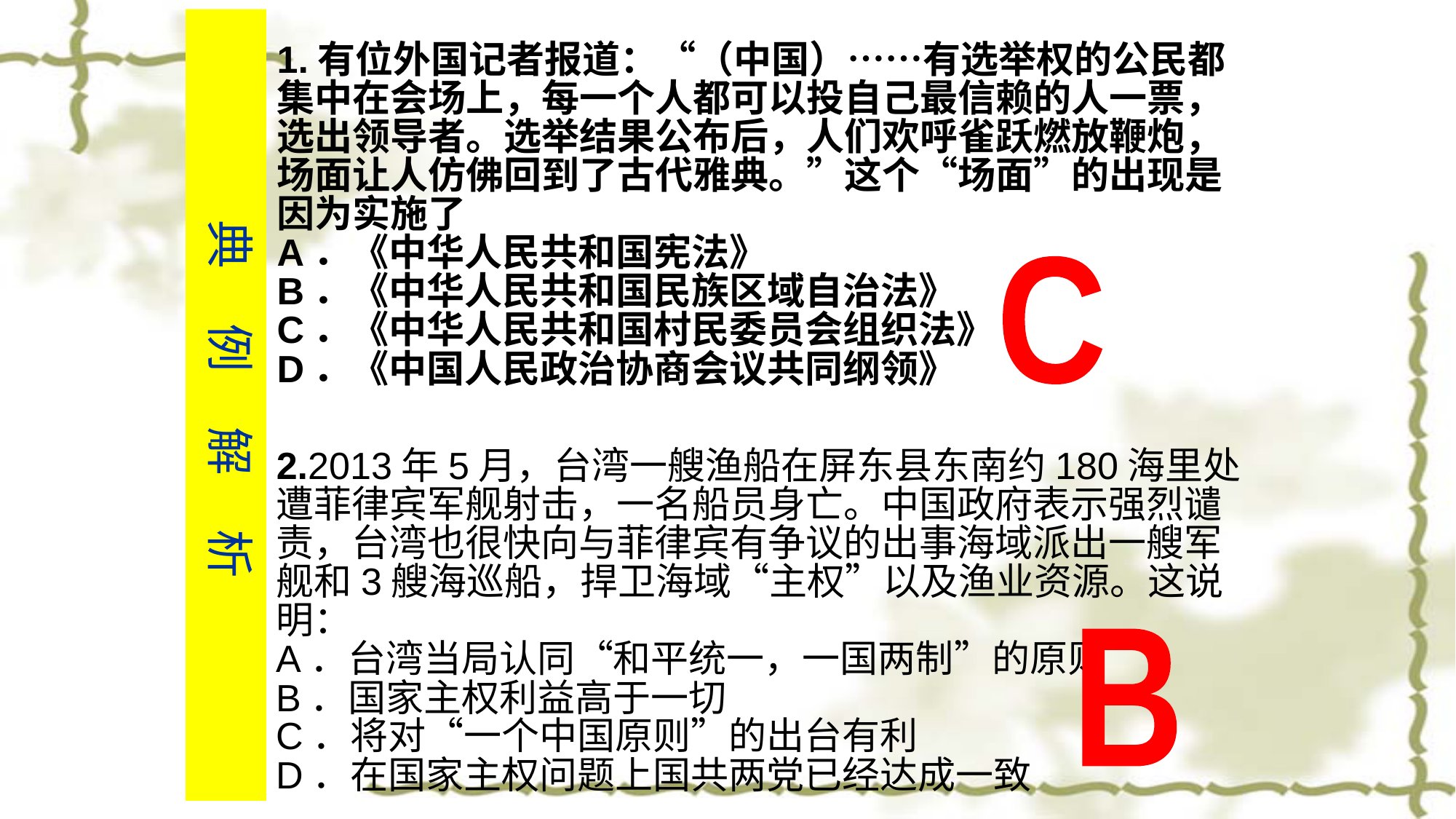

典     例     解     析
1.有位外国记者报道：“（中国）……有选举权的公民都集中在会场上，每一个人都可以投自己最信赖的人一票，选出领导者。选举结果公布后，人们欢呼雀跃燃放鞭炮，场面让人仿佛回到了古代雅典。”这个“场面”的出现是因为实施了
A．《中华人民共和国宪法》
B．《中华人民共和国民族区域自治法》
C．《中华人民共和国村民委员会组织法》
D．《中国人民政治协商会议共同纲领》
C
2.2013年5月，台湾一艘渔船在屏东县东南约180海里处遭菲律宾军舰射击，一名船员身亡。中国政府表示强烈谴责，台湾也很快向与菲律宾有争议的出事海域派出一艘军舰和3艘海巡船，捍卫海域“主权”以及渔业资源。这说明：
A．台湾当局认同“和平统一，一国两制”的原则
B．国家主权利益高于一切
C．将对“一个中国原则”的出台有利
D．在国家主权问题上国共两党已经达成一致
B